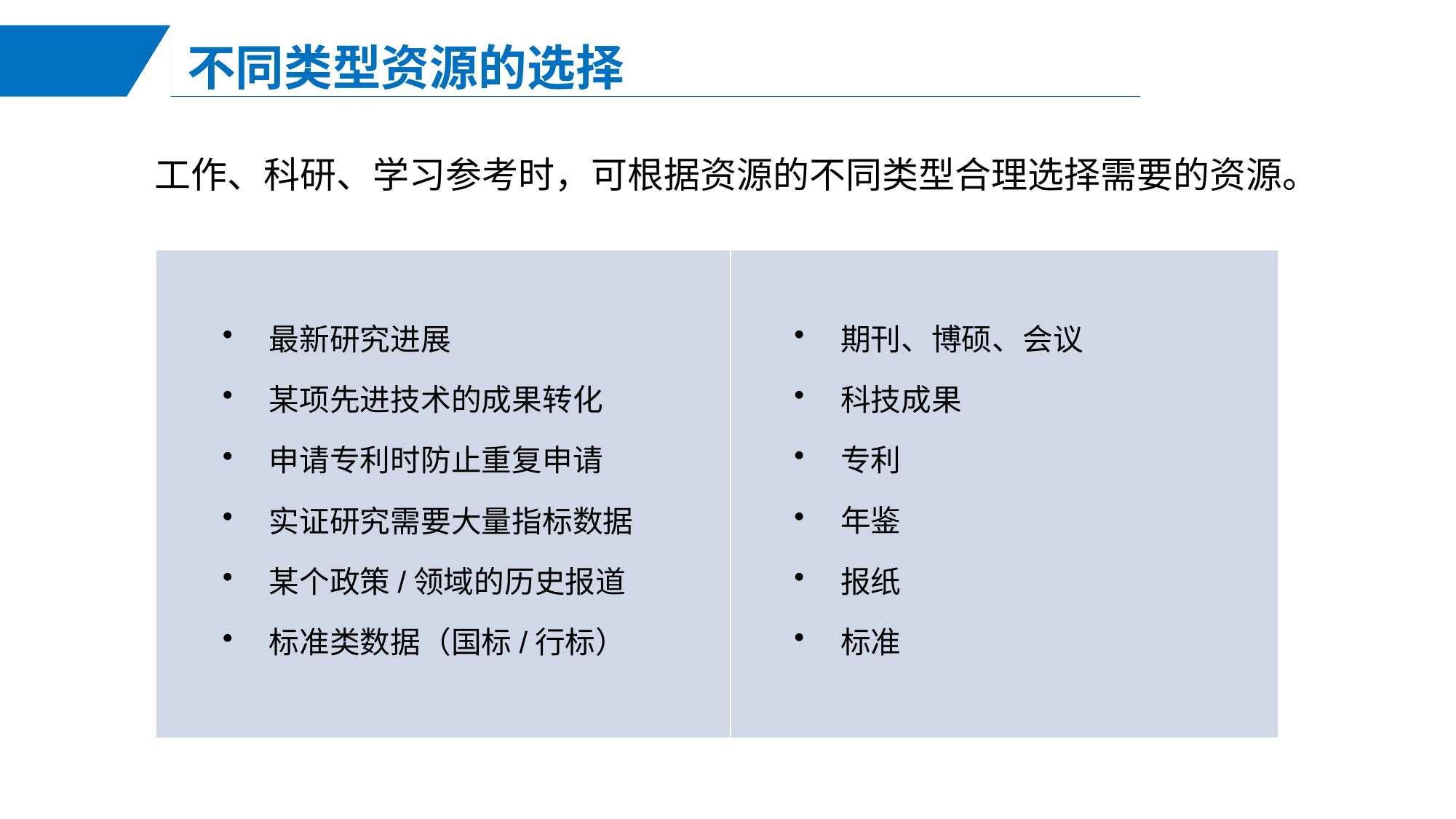

不同类型资源的选择

工作、科研、学习参考时，可根据资源的不同类型合理选择需要的资源。
|  |  |
| --- | --- |
期刊、博硕、会议
科技成果
专利
年鉴
报纸
标准

最新研究进展
某项先进技术的成果转化
申请专利时防止重复申请
实证研究需要大量指标数据
某个政策/领域的历史报道
标准类数据（国标/行标）